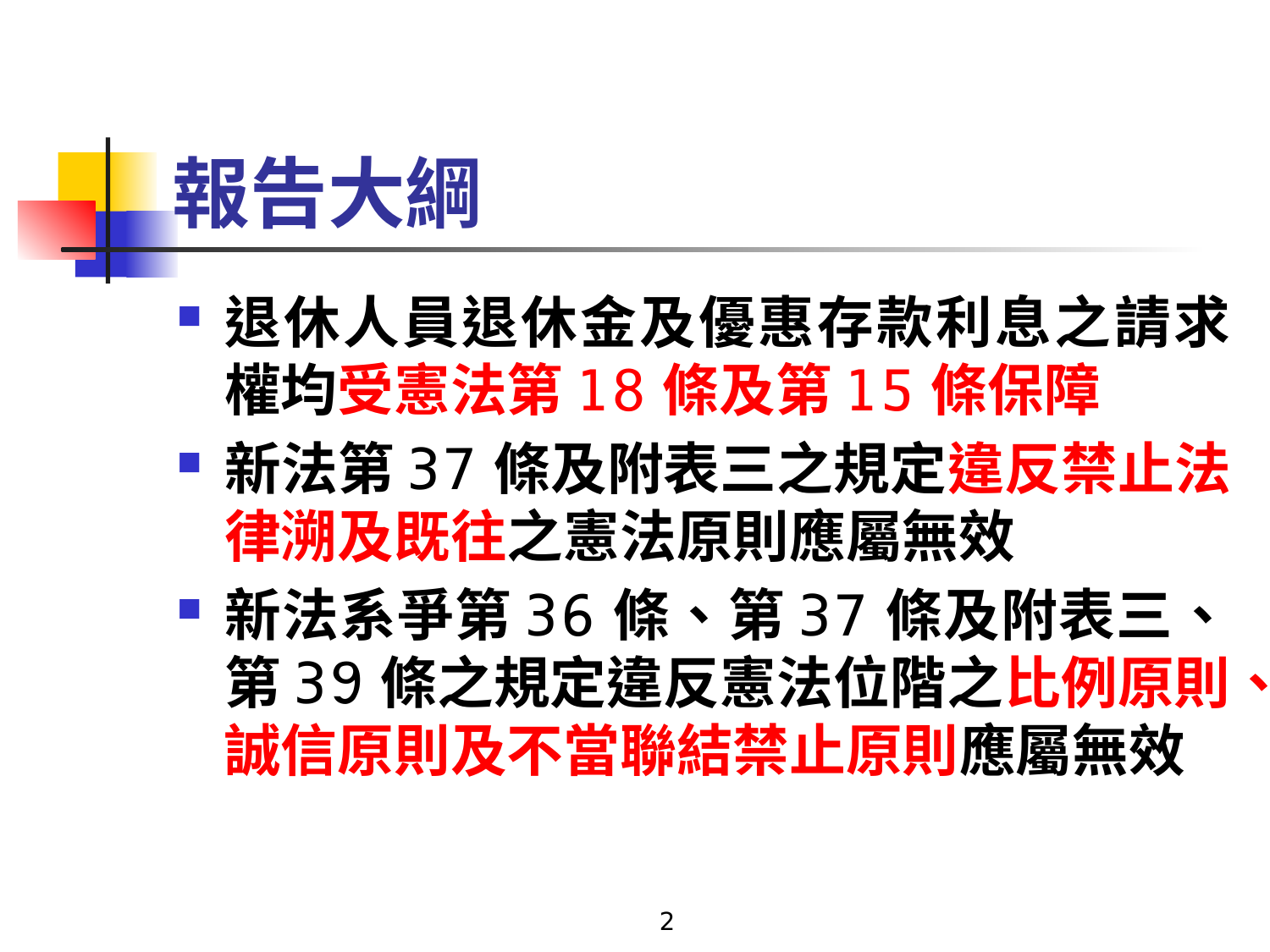

# 報告大綱
退休人員退休金及優惠存款利息之請求權均受憲法第18條及第15條保障
新法第37條及附表三之規定違反禁止法律溯及既往之憲法原則應屬無效
新法系爭第36條、第37條及附表三、第39條之規定違反憲法位階之比例原則、誠信原則及不當聯結禁止原則應屬無效

2